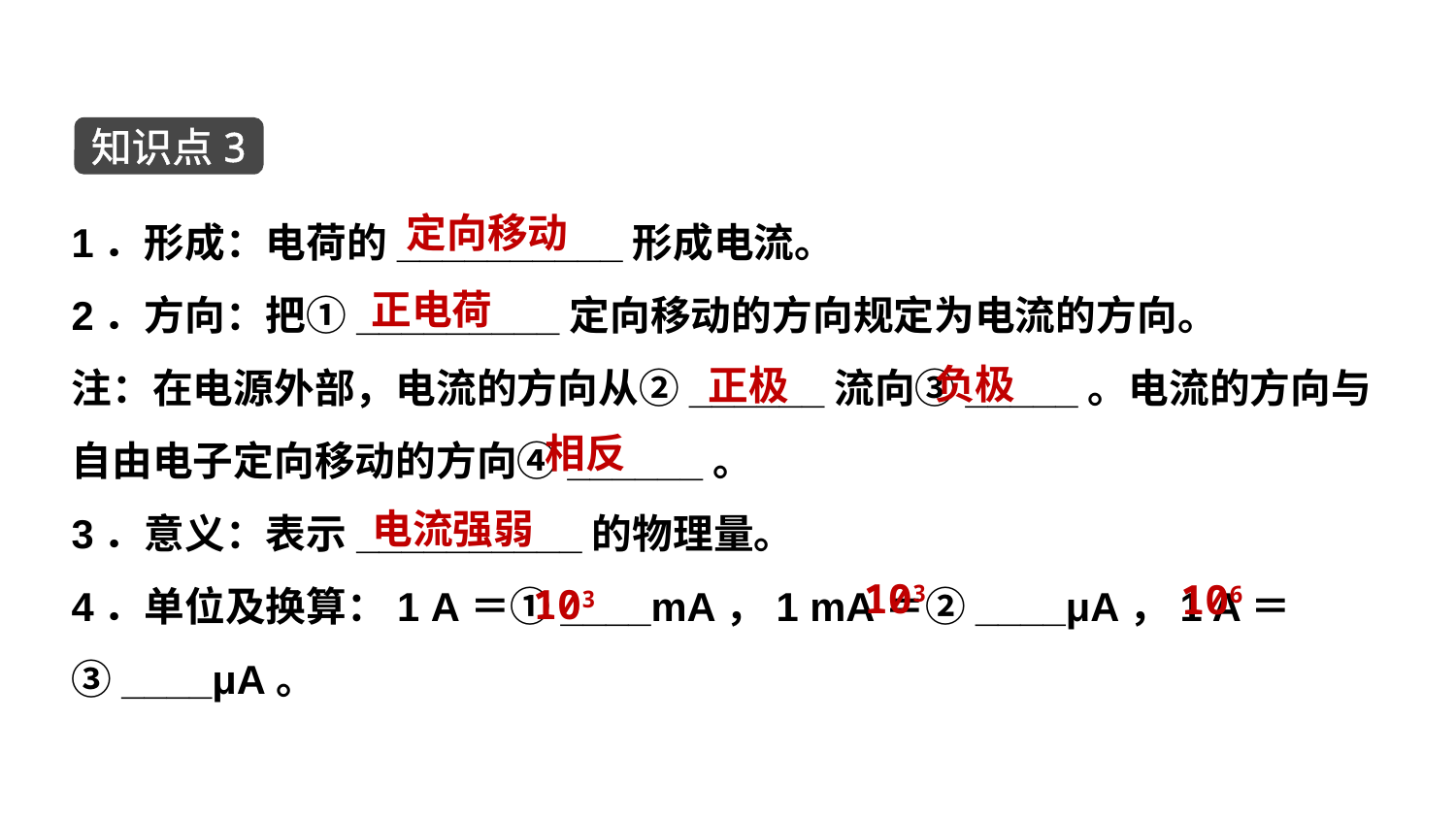

电流
知识点3
定向移动
1．形成：电荷的__________形成电流。
2．方向：把①_________定向移动的方向规定为电流的方向。
注：在电源外部，电流的方向从②______流向③_____。电流的方向与自由电子定向移动的方向④______。
3．意义：表示__________的物理量。
4．单位及换算：1 A＝①____mA，1 mA＝②____μA，1 A＝③____μA。
正电荷
负极
正极
相反
电流强弱
103
106
103